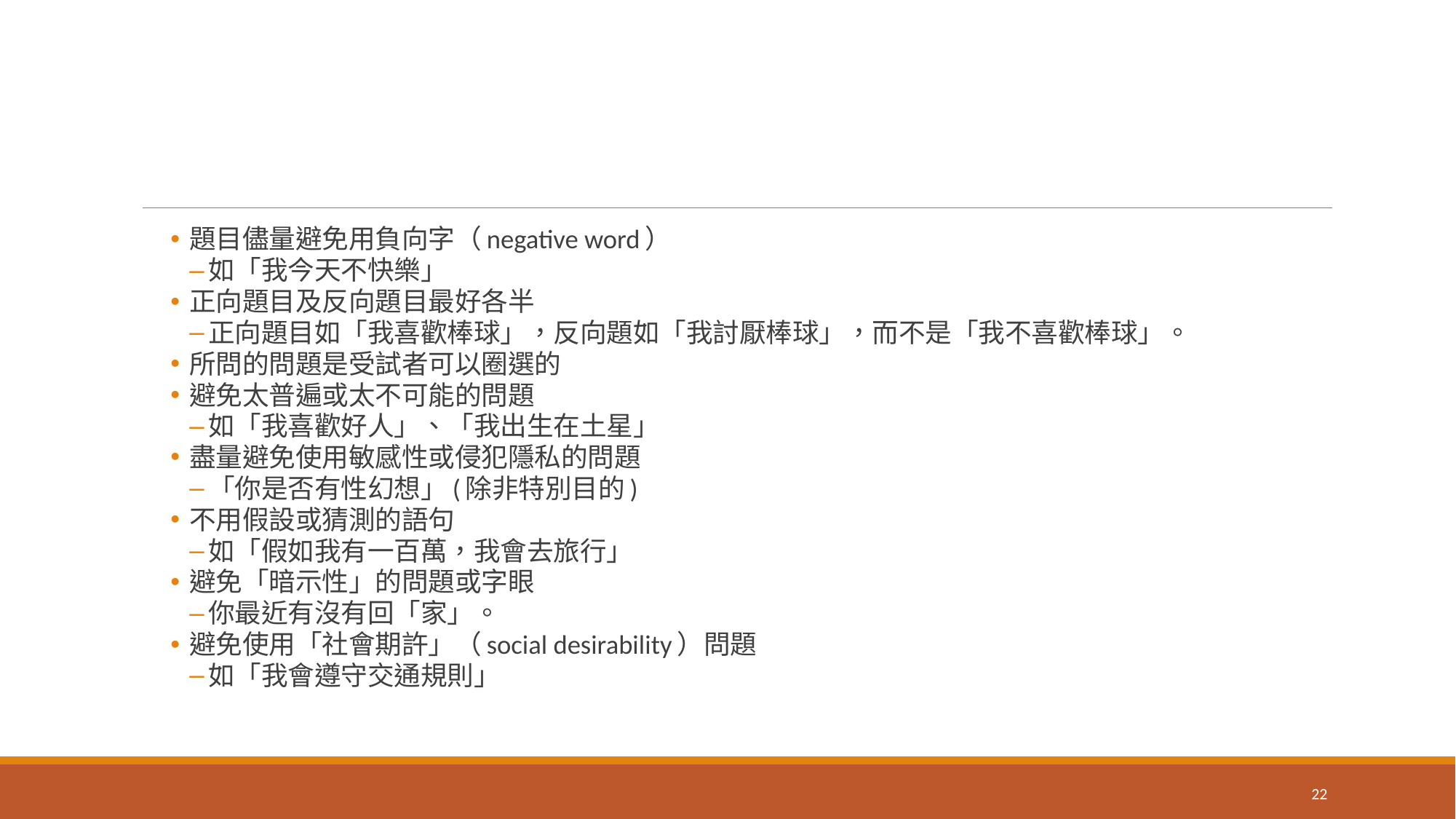

#
題目儘量避免用負向字（negative word）
如「我今天不快樂」
正向題目及反向題目最好各半
正向題目如「我喜歡棒球」，反向題如「我討厭棒球」，而不是「我不喜歡棒球」。
所問的問題是受試者可以圈選的
避免太普遍或太不可能的問題
如「我喜歡好人」、「我出生在土星」
盡量避免使用敏感性或侵犯隱私的問題
「你是否有性幻想」(除非特別目的)
不用假設或猜測的語句
如「假如我有一百萬，我會去旅行」
避免「暗示性」的問題或字眼
你最近有沒有回「家」。
避免使用「社會期許」（social desirability）問題
如「我會遵守交通規則」

22